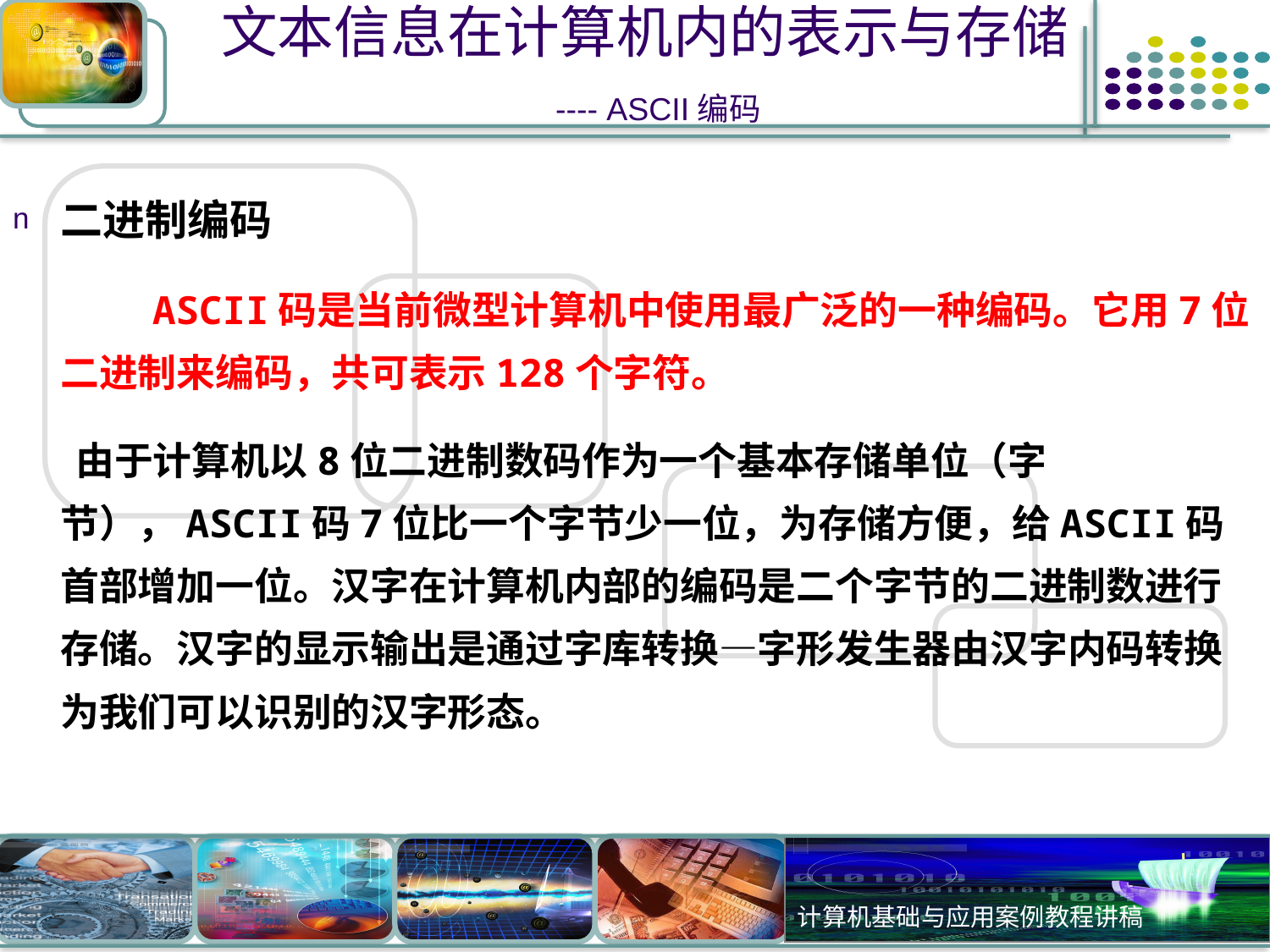

# 文本信息在计算机内的表示与存储 ---- ASCII编码
二进制编码
      ASCII码是当前微型计算机中使用最广泛的一种编码。它用7位二进制来编码，共可表示128个字符。
      由于计算机以8位二进制数码作为一个基本存储单位（字节），ASCII码7位比一个字节少一位，为存储方便，给ASCII码首部增加一位。汉字在计算机内部的编码是二个字节的二进制数进行存储。汉字的显示输出是通过字库转换—字形发生器由汉字内码转换为我们可以识别的汉字形态。